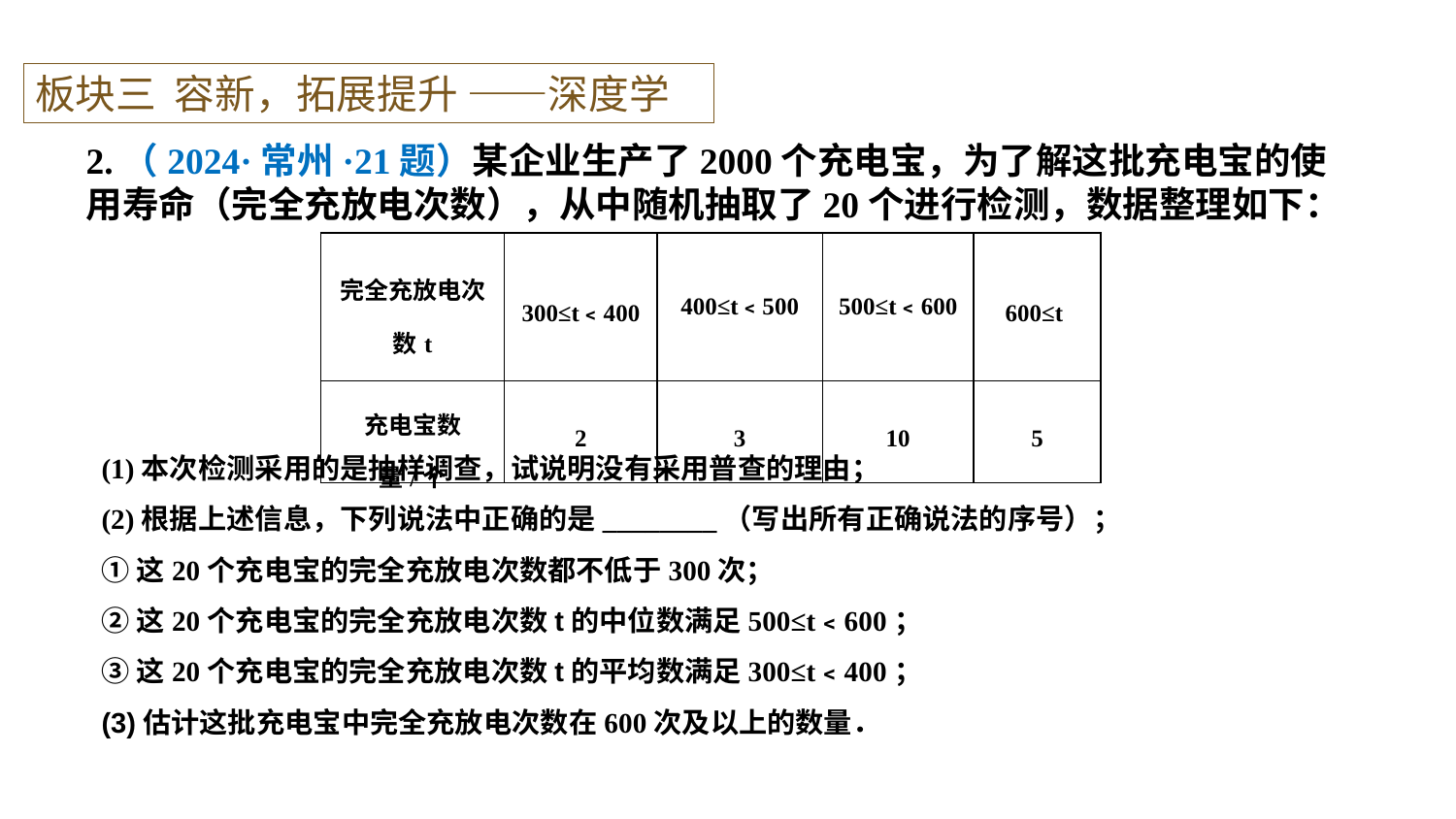

板块三  容新，拓展提升 ——深度学
2.（2024·常州·21题）某企业生产了2000个充电宝，为了解这批充电宝的使用寿命（完全充放电次数），从中随机抽取了20个进行检测，数据整理如下：
| 完全充放电次数t | 300≤t﹤400 | 400≤t﹤500 | 500≤t﹤600 | 600≤t |
| --- | --- | --- | --- | --- |
| 充电宝数量/个 | 2 | 3 | 10 | 5 |
(1)本次检测采用的是抽样调查，试说明没有采用普查的理由；
(2)根据上述信息，下列说法中正确的是________（写出所有正确说法的序号）；
①这20个充电宝的完全充放电次数都不低于300次；
②这20个充电宝的完全充放电次数t的中位数满足500≤t﹤600；
③这20个充电宝的完全充放电次数t的平均数满足300≤t﹤400；
(3)估计这批充电宝中完全充放电次数在600次及以上的数量．